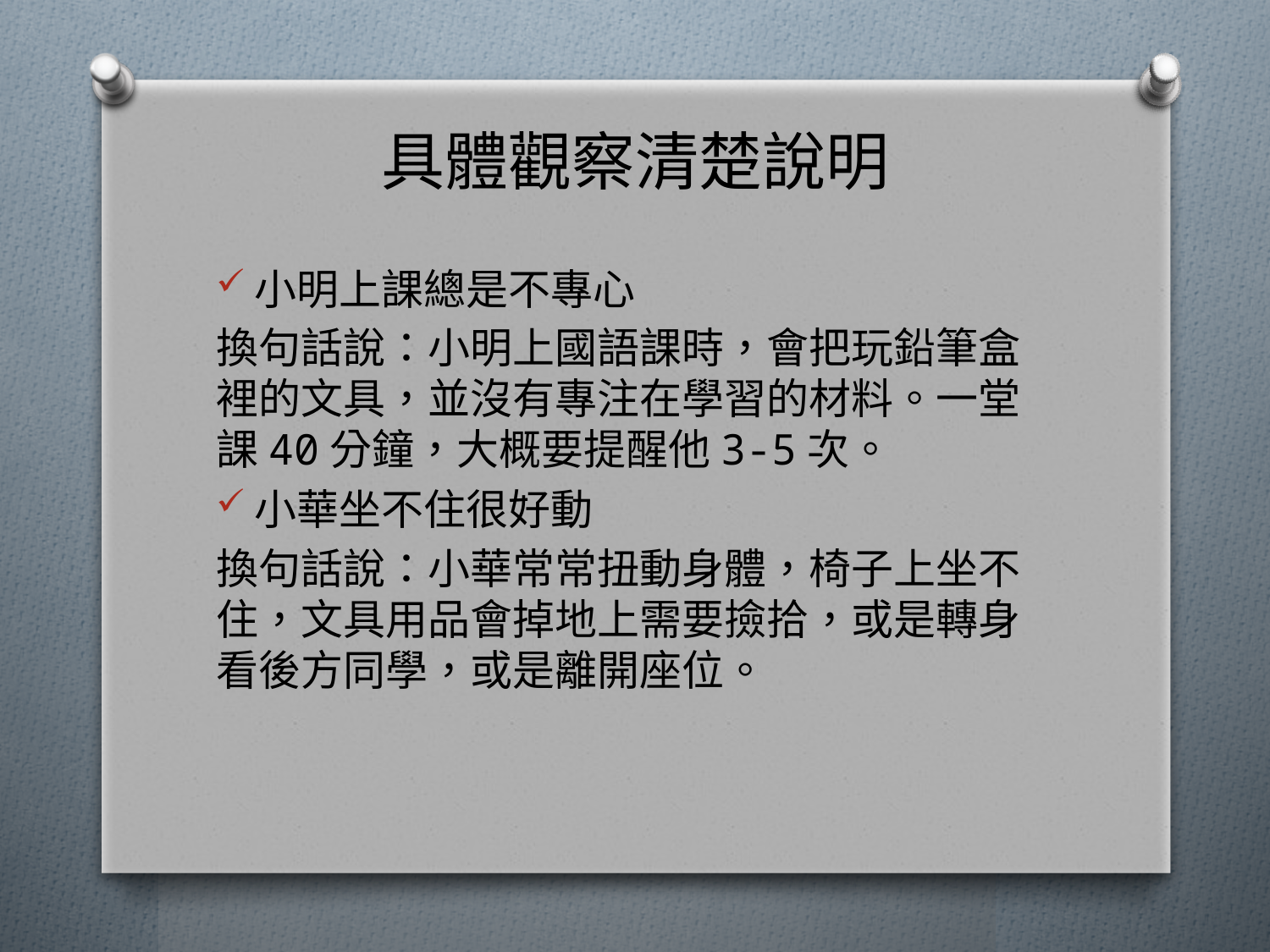

# 具體觀察清楚說明
小明上課總是不專心
換句話說：小明上國語課時，會把玩鉛筆盒裡的文具，並沒有專注在學習的材料。一堂課40分鐘，大概要提醒他3-5次。
小華坐不住很好動
換句話說：小華常常扭動身體，椅子上坐不住，文具用品會掉地上需要撿拾，或是轉身看後方同學，或是離開座位。